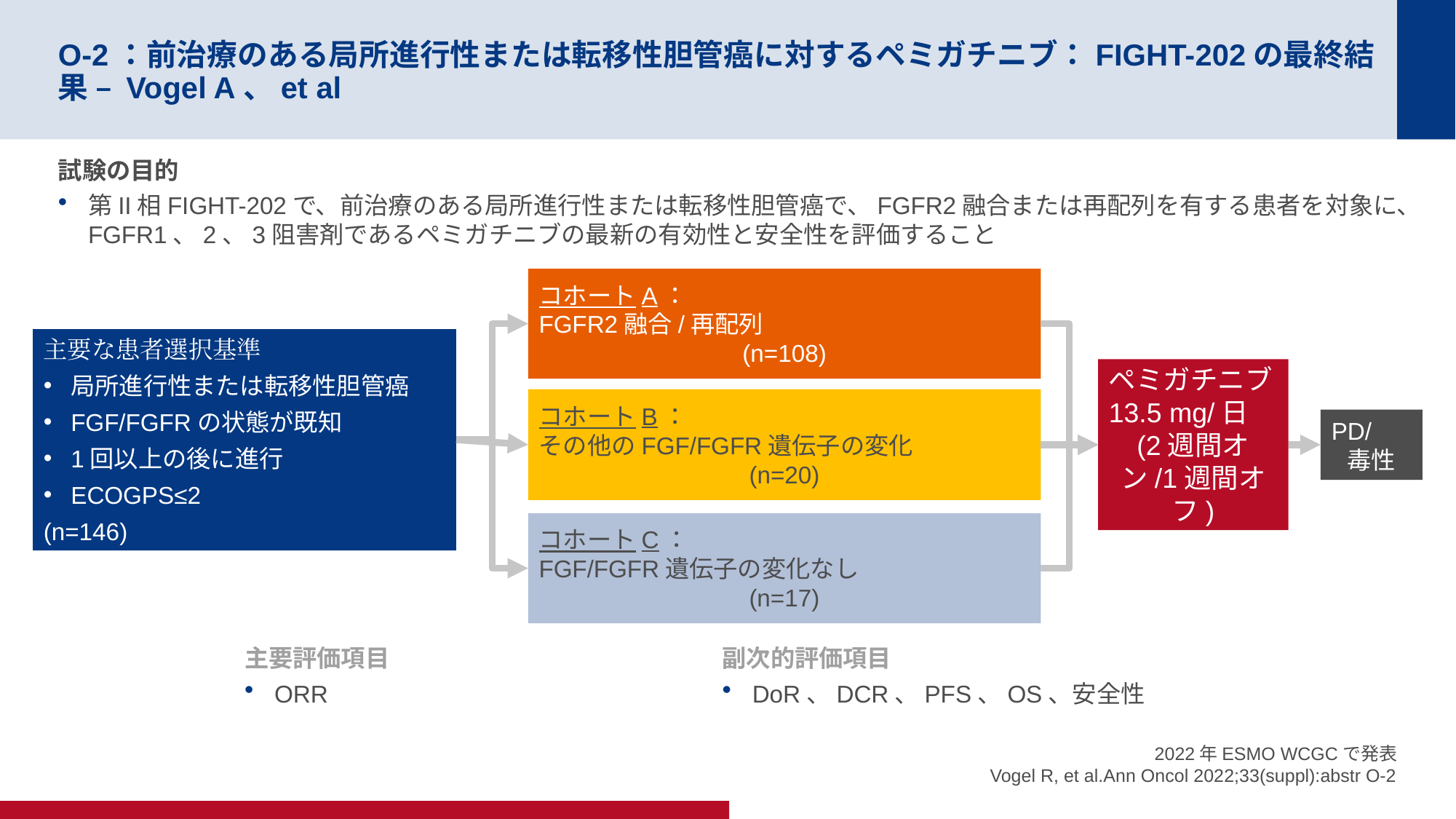

# O-2：前治療のある局所進行性または転移性胆管癌に対するペミガチニブ：FIGHT-202の最終結果 – Vogel A、et al
試験の目的
第II相FIGHT-202で、前治療のある局所進行性または転移性胆管癌で、FGFR2融合または再配列を有する患者を対象に、FGFR1、2、3阻害剤であるペミガチニブの最新の有効性と安全性を評価すること
コホートA：
FGFR2融合/再配列
(n=108)
主要な患者選択基準
局所進行性または転移性胆管癌
FGF/FGFRの状態が既知
1回以上の後に進行
ECOGPS≤2
(n=146)
ペミガチニブ
13.5 mg/日
(2週間オン/1週間オフ)
コホートB：
その他のFGF/FGFR遺伝子の変化
(n=20)
PD/
毒性
コホートC：
FGF/FGFR遺伝子の変化なし
(n=17)
主要評価項目
ORR

副次的評価項目
DoR、DCR、PFS、OS、安全性

2022年ESMO WCGCで発表
Vogel R, et al.Ann Oncol 2022;33(suppl):abstr O-2